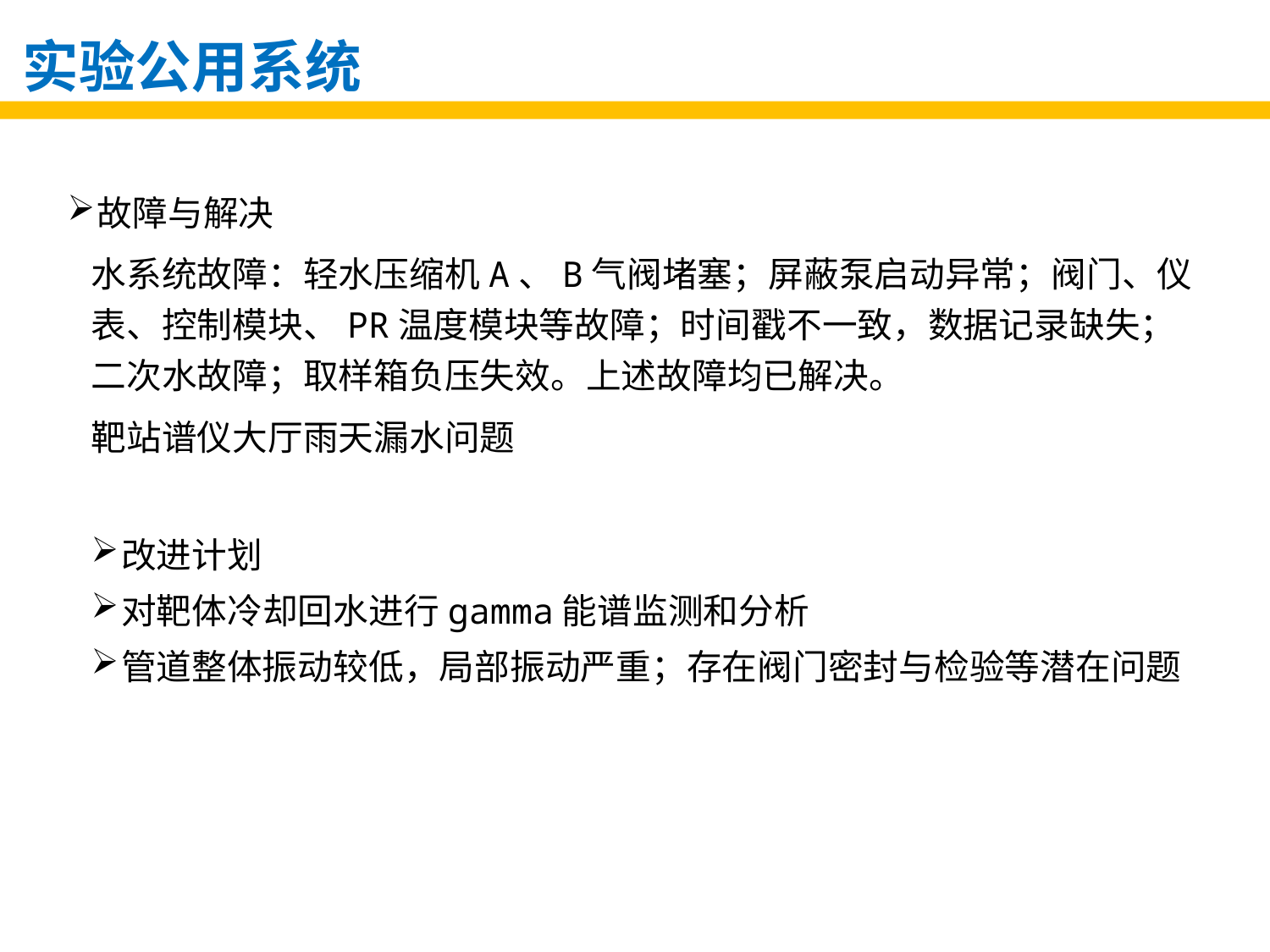

实验公用系统

故障与解决
水系统故障：轻水压缩机A、B气阀堵塞；屏蔽泵启动异常；阀门、仪表、控制模块、PR温度模块等故障；时间戳不一致，数据记录缺失；二次水故障；取样箱负压失效。上述故障均已解决。
靶站谱仪大厅雨天漏水问题

改进计划
对靶体冷却回水进行gamma能谱监测和分析
管道整体振动较低，局部振动严重；存在阀门密封与检验等潜在问题